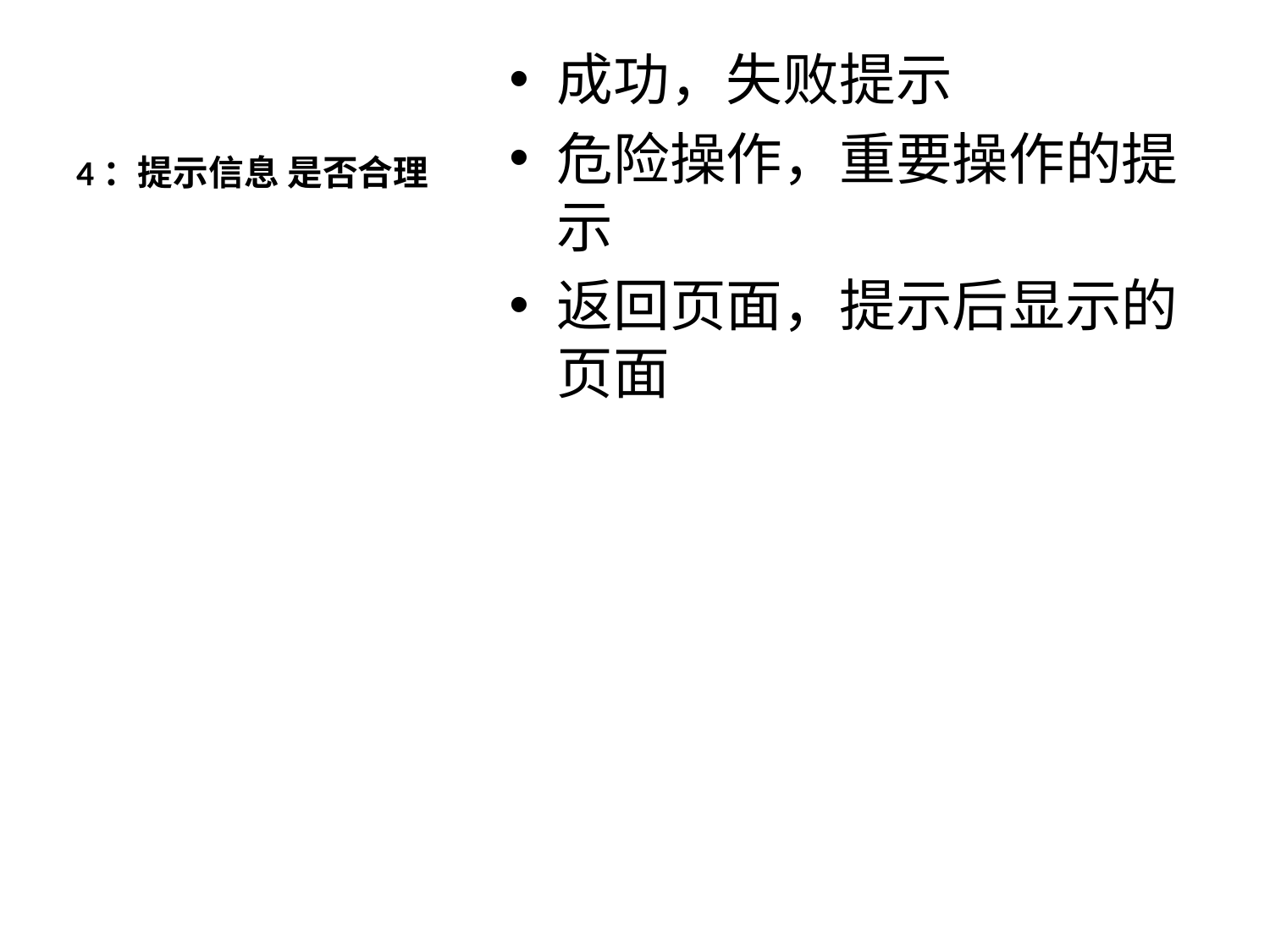

# 4：提示信息 是否合理
成功，失败提示
危险操作，重要操作的提示
返回页面，提示后显示的页面